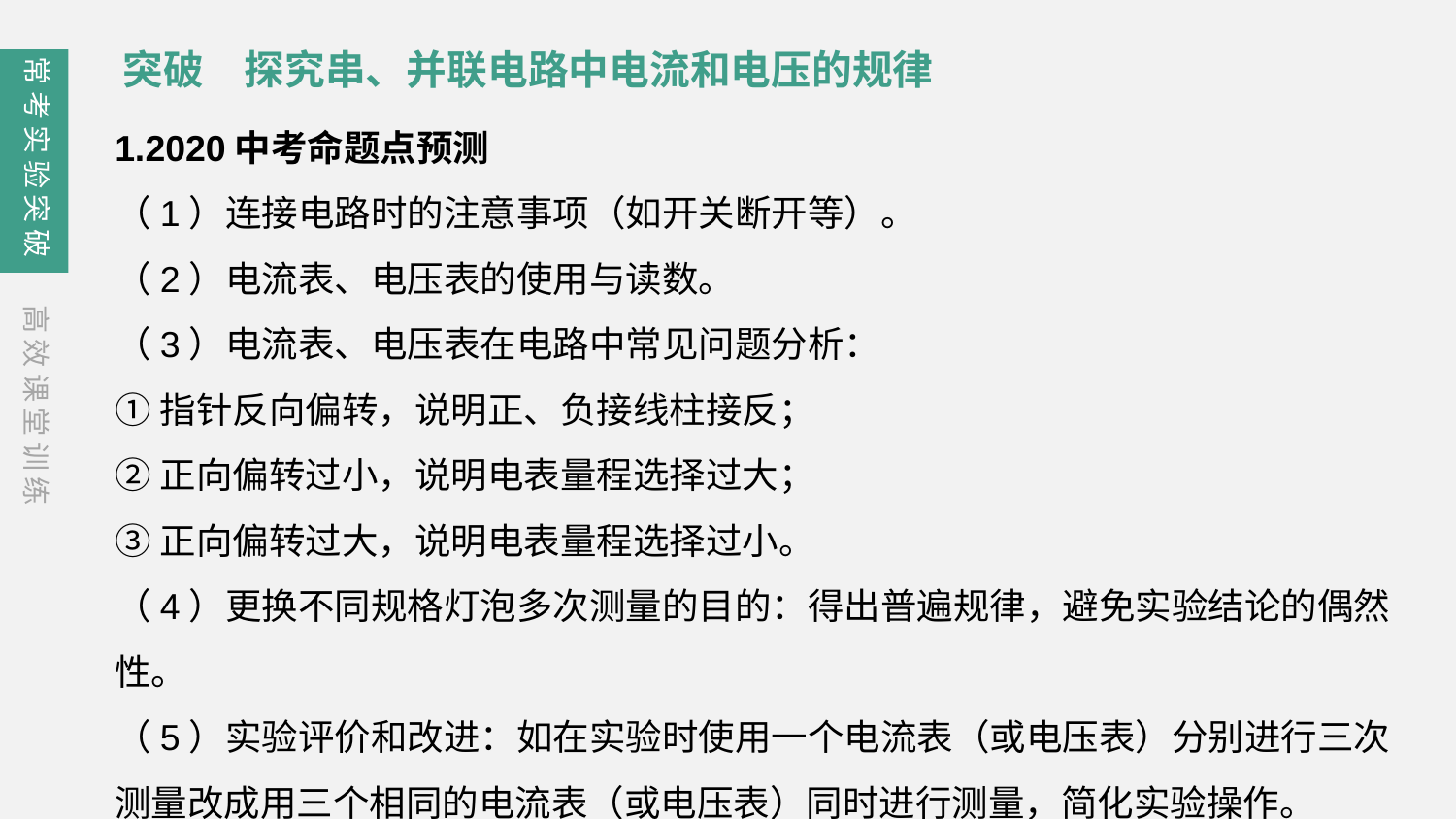

突破　探究串、并联电路中电流和电压的规律
常考实验突破

1.2020中考命题点预测
（1）连接电路时的注意事项（如开关断开等）。
（2）电流表、电压表的使用与读数。
（3）电流表、电压表在电路中常见问题分析：
①指针反向偏转，说明正、负接线柱接反；
②正向偏转过小，说明电表量程选择过大；
③正向偏转过大，说明电表量程选择过小。
（4）更换不同规格灯泡多次测量的目的：得出普遍规律，避免实验结论的偶然性。
（5）实验评价和改进：如在实验时使用一个电流表（或电压表）分别进行三次测量改成用三个相同的电流表（或电压表）同时进行测量，简化实验操作。
高效课堂训练